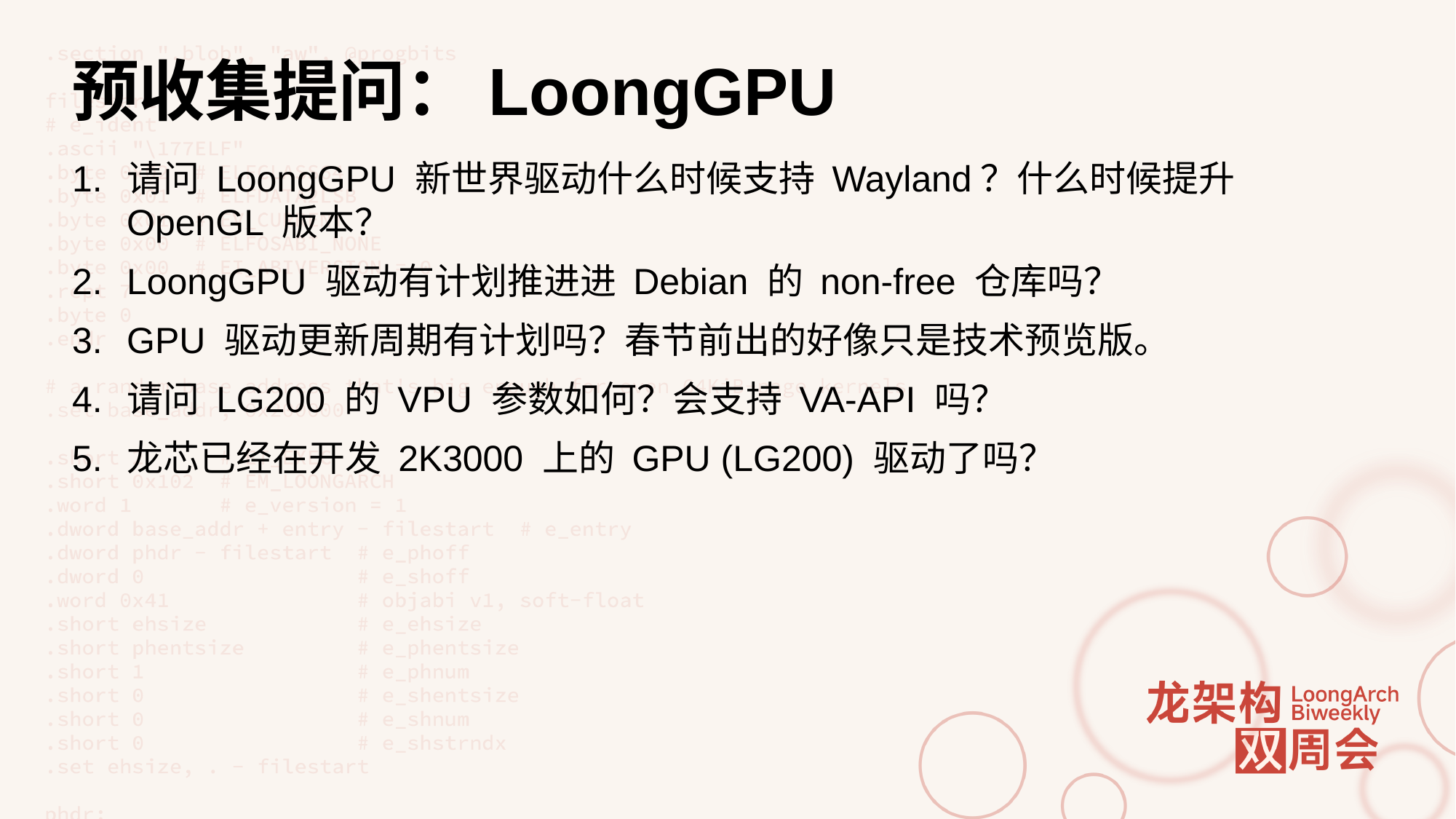

# 预收集提问：LoongGPU
请问 LoongGPU 新世界驱动什么时候支持 Wayland？什么时候提升OpenGL 版本？
LoongGPU 驱动有计划推进进 Debian 的 non-free 仓库吗？
GPU 驱动更新周期有计划吗？春节前出的好像只是技术预览版。
请问 LG200 的 VPU 参数如何？会支持 VA-API 吗？
龙芯已经在开发 2K3000 上的 GPU (LG200) 驱动了吗？